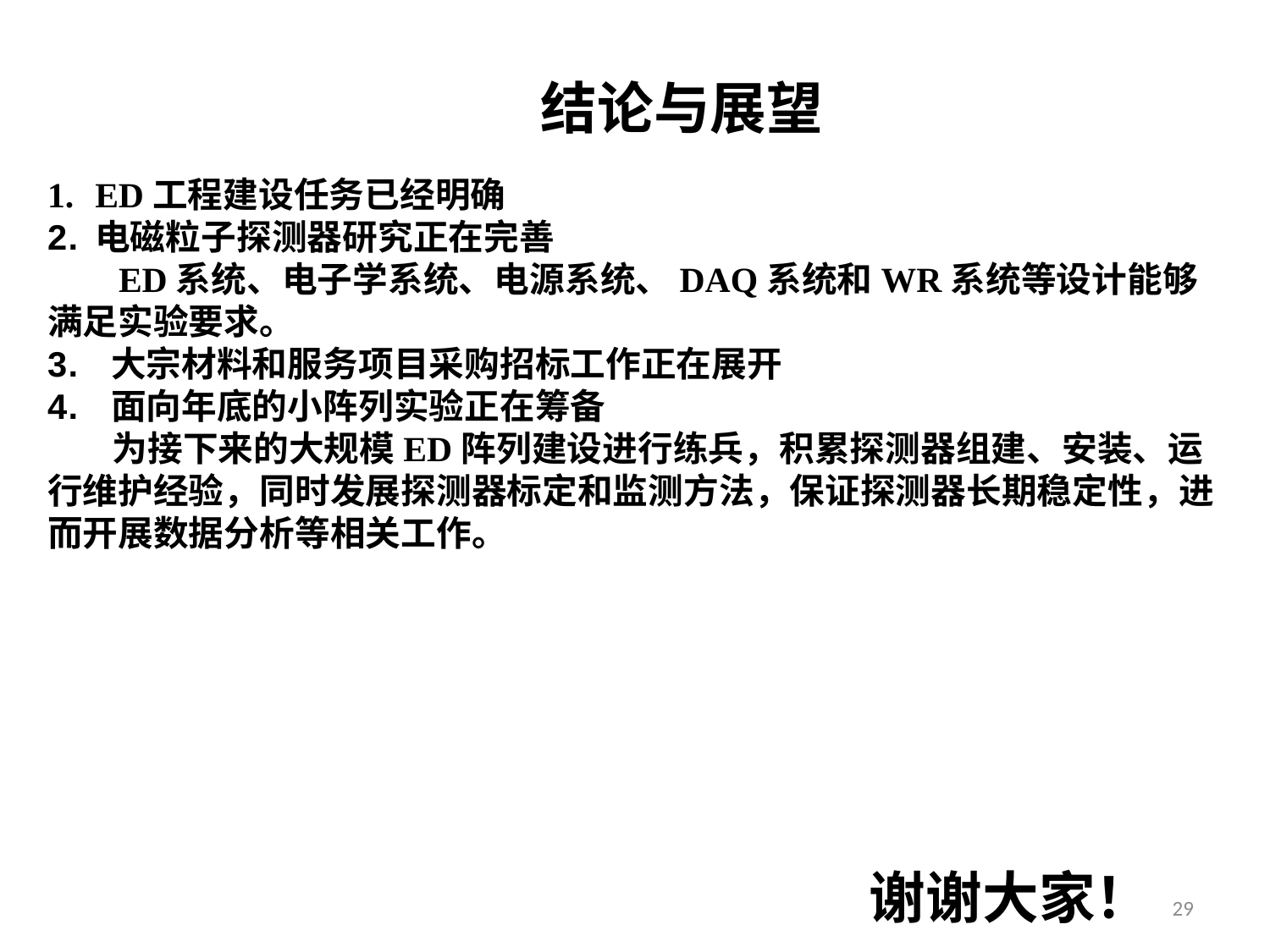

结论与展望
ED工程建设任务已经明确
电磁粒子探测器研究正在完善
        ED系统、电子学系统、电源系统、DAQ系统和WR系统等设计能够满足实验要求。
大宗材料和服务项目采购招标工作正在展开
面向年底的小阵列实验正在筹备
       为接下来的大规模ED阵列建设进行练兵，积累探测器组建、安装、运行维护经验，同时发展探测器标定和监测方法，保证探测器长期稳定性，进而开展数据分析等相关工作。
谢谢大家！
29